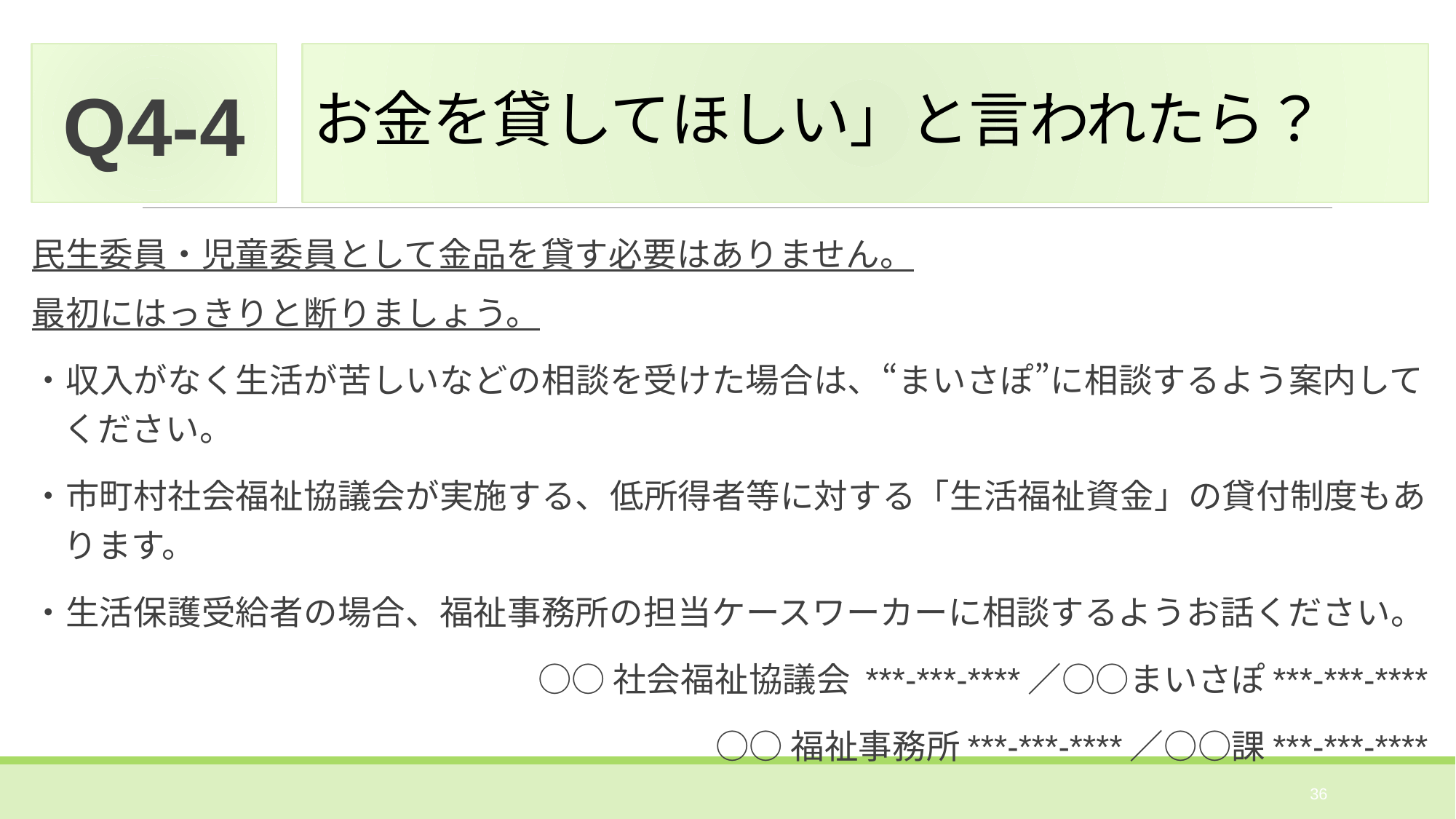

Q4-4
# お金を貸してほしい」と言われたら？
民生委員・児童委員として金品を貸す必要はありません。
最初にはっきりと断りましょう。
・収入がなく生活が苦しいなどの相談を受けた場合は、“まいさぽ”に相談するよう案内してください。
・市町村社会福祉協議会が実施する、低所得者等に対する「生活福祉資金」の貸付制度もあります。
・生活保護受給者の場合、福祉事務所の担当ケースワーカーに相談するようお話ください。
○○社会福祉協議会 ***-***-****／○○まいさぽ***-***-****
○○福祉事務所***-***-****／○○課***-***-****

36